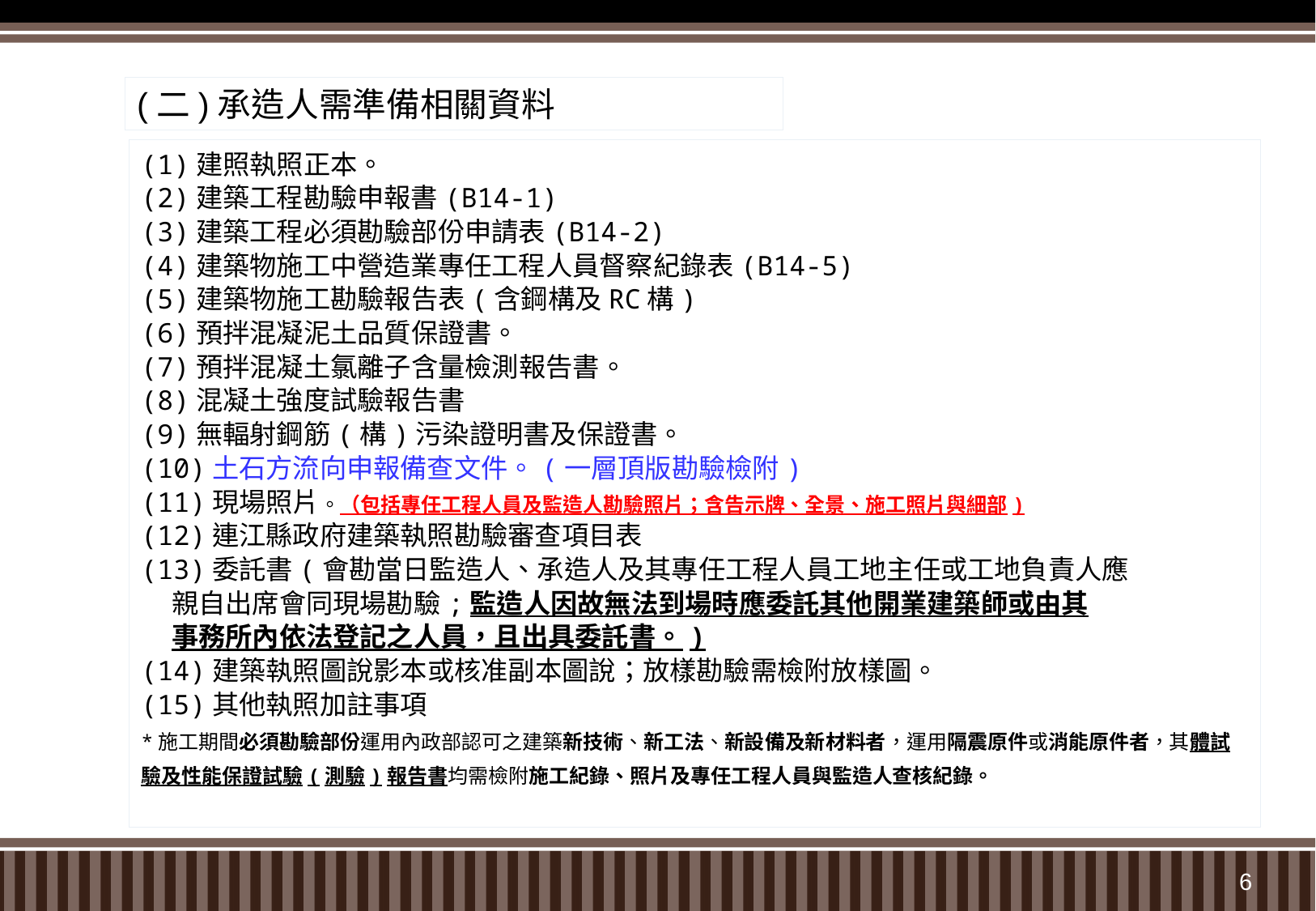

(二)承造人需準備相關資料
(1)建照執照正本。
(2)建築工程勘驗申報書(B14-1)
(3)建築工程必須勘驗部份申請表(B14-2)
(4)建築物施工中營造業專任工程人員督察紀錄表(B14-5)
(5)建築物施工勘驗報告表(含鋼構及RC構)
(6)預拌混凝泥土品質保證書。
(7)預拌混凝土氯離子含量檢測報告書。
(8)混凝土強度試驗報告書
(9)無輻射鋼筋(構)污染證明書及保證書。
(10)土石方流向申報備查文件。(一層頂版勘驗檢附)
(11)現場照片。（包括專任工程人員及監造人勘驗照片；含告示牌、全景、施工照片與細部)
(12)連江縣政府建築執照勘驗審查項目表
(13)委託書(會勘當日監造人、承造人及其專任工程人員工地主任或工地負責人應
    親自出席會同現場勘驗;監造人因故無法到場時應委託其他開業建築師或由其
    事務所內依法登記之人員，且出具委託書。)
(14)建築執照圖說影本或核准副本圖說；放樣勘驗需檢附放樣圖。
(15)其他執照加註事項
*施工期間必須勘驗部份運用內政部認可之建築新技術、新工法、新設備及新材料者，運用隔震原件或消能原件者，其體試驗及性能保證試驗(測驗)報告書均需檢附施工紀錄、照片及專任工程人員與監造人查核紀錄。

6